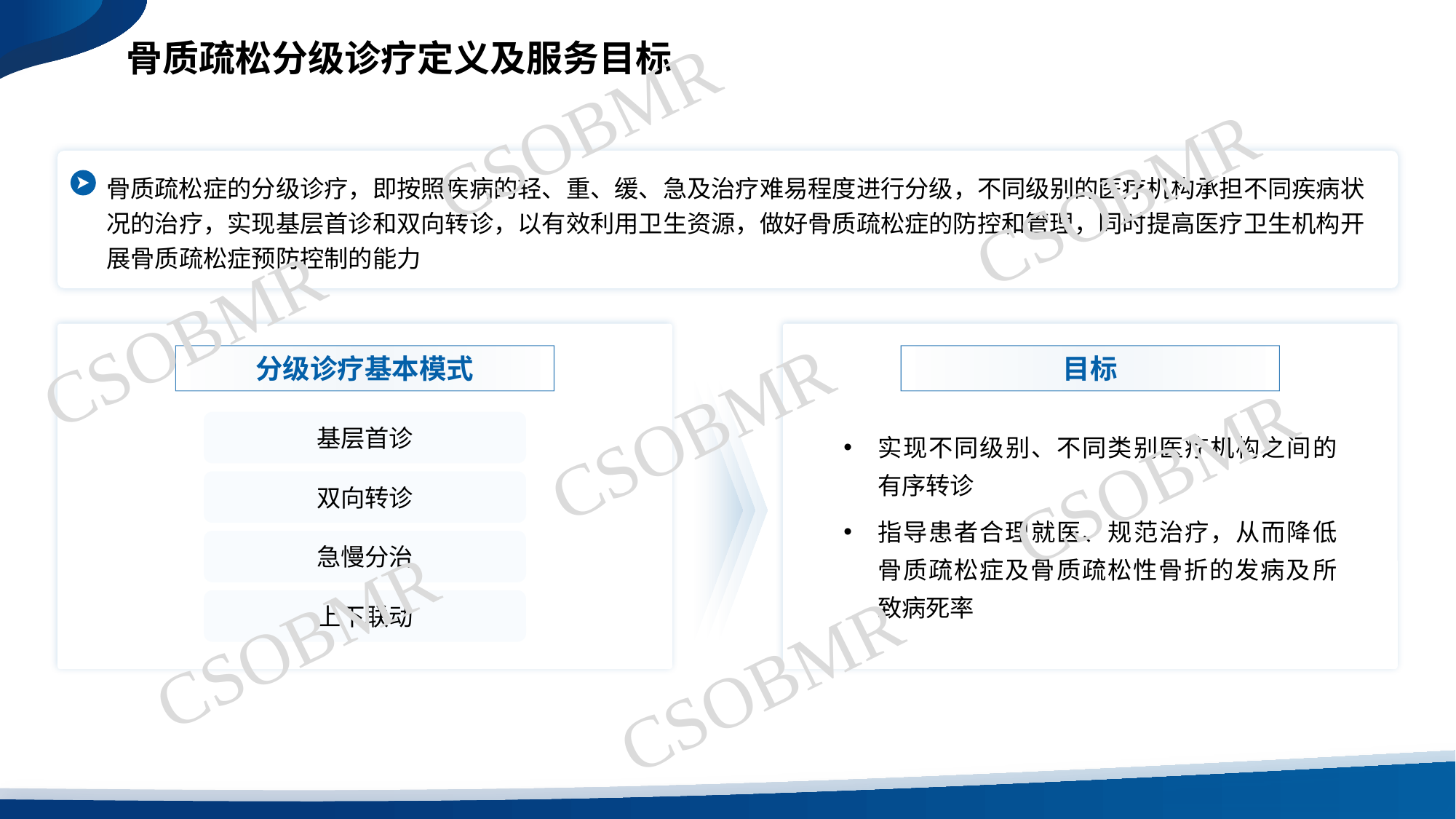

骨质疏松分级诊疗定义及服务目标
CSOBMR
CSOBMR

骨质疏松症的分级诊疗，即按照疾病的轻、重、缓、急及治疗难易程度进行分级，不同级别的医疗机构承担不同疾病状况的治疗，实现基层首诊和双向转诊，以有效利用卫生资源，做好骨质疏松症的防控和管理，同时提高医疗卫生机构开展骨质疏松症预防控制的能力

CSOBMR

分级诊疗基本模式

目标

CSOBMR
基层首诊
实现不同级别、不同类别医疗机构之间的有序转诊
指导患者合理就医、规范治疗，从而降低骨质疏松症及骨质疏松性骨折的发病及所致病死率

CSOBMR
双向转诊
急慢分治
CSOBMR
上下联动
CSOBMR